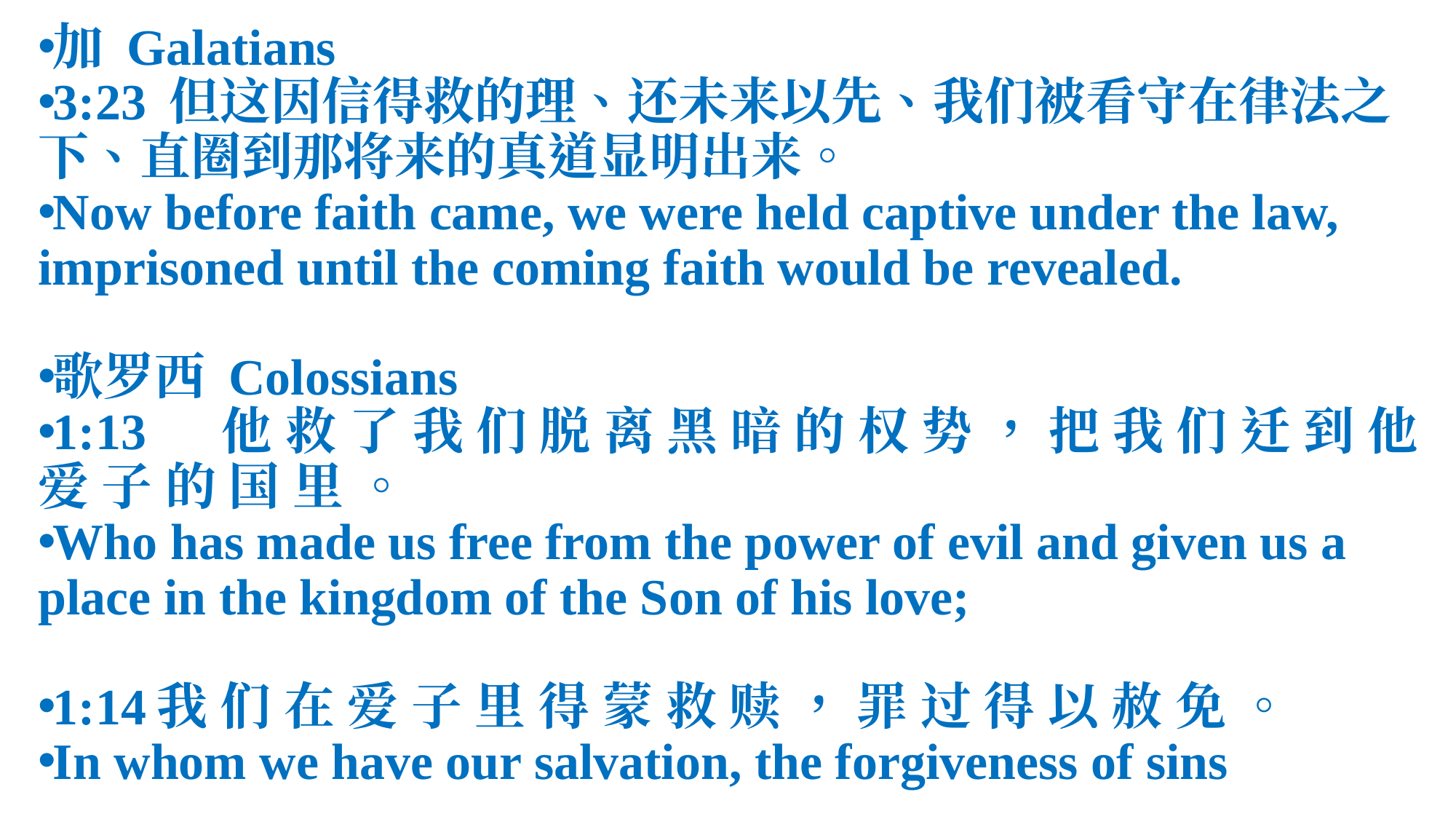

加 Galatians
3:23 但这因信得救的理、还未来以先、我们被看守在律法之下、直圈到那将来的真道显明出来。
Now before faith came, we were held captive under the law, imprisoned until the coming faith would be revealed.

歌罗西 Colossians
1:13	他 救 了 我 们 脱 离 黑 暗 的 权 势 ， 把 我 们 迁 到 他 爱 子 的 国 里 。
Who has made us free from the power of evil and given us a place in the kingdom of the Son of his love;

1:14我 们 在 爱 子 里 得 蒙 救 赎 ， 罪 过 得 以 赦 免 。
In whom we have our salvation, the forgiveness of sins